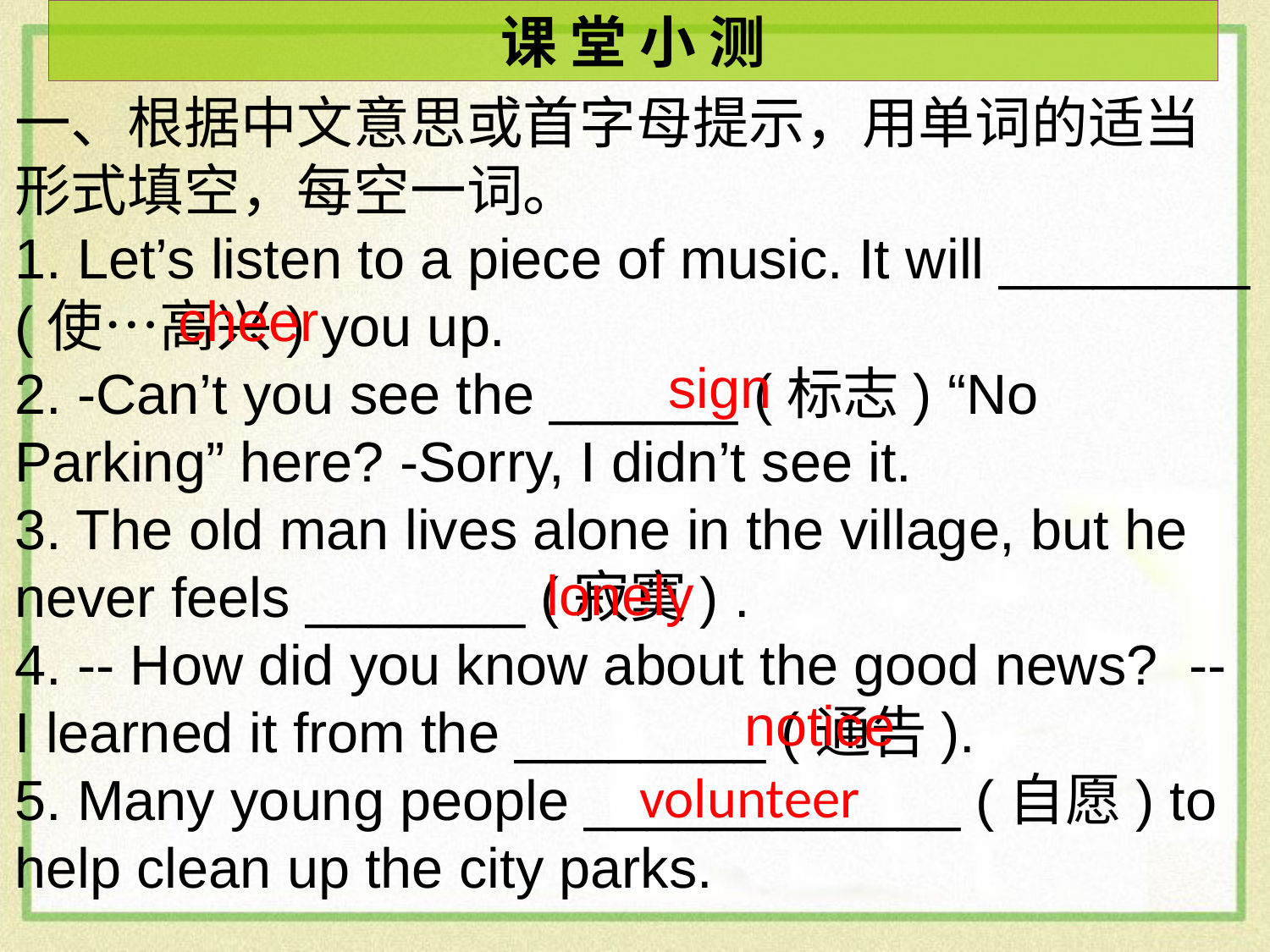

课 堂 小 测
一、根据中文意思或首字母提示，用单词的适当形式填空，每空一词。
1. Let’s listen to a piece of music. It will ________ (使…高兴) you up.
2. -Can’t you see the ______ (标志) “No Parking” here? -Sorry, I didn’t see it.
3. The old man lives alone in the village, but he never feels _______ (寂寞) .
4. -- How did you know about the good news?  -- I learned it from the ________ (通告).
5. Many young people ____________ (自愿) to help clean up the city parks.
cheer
sign
lonely
notice
volunteer